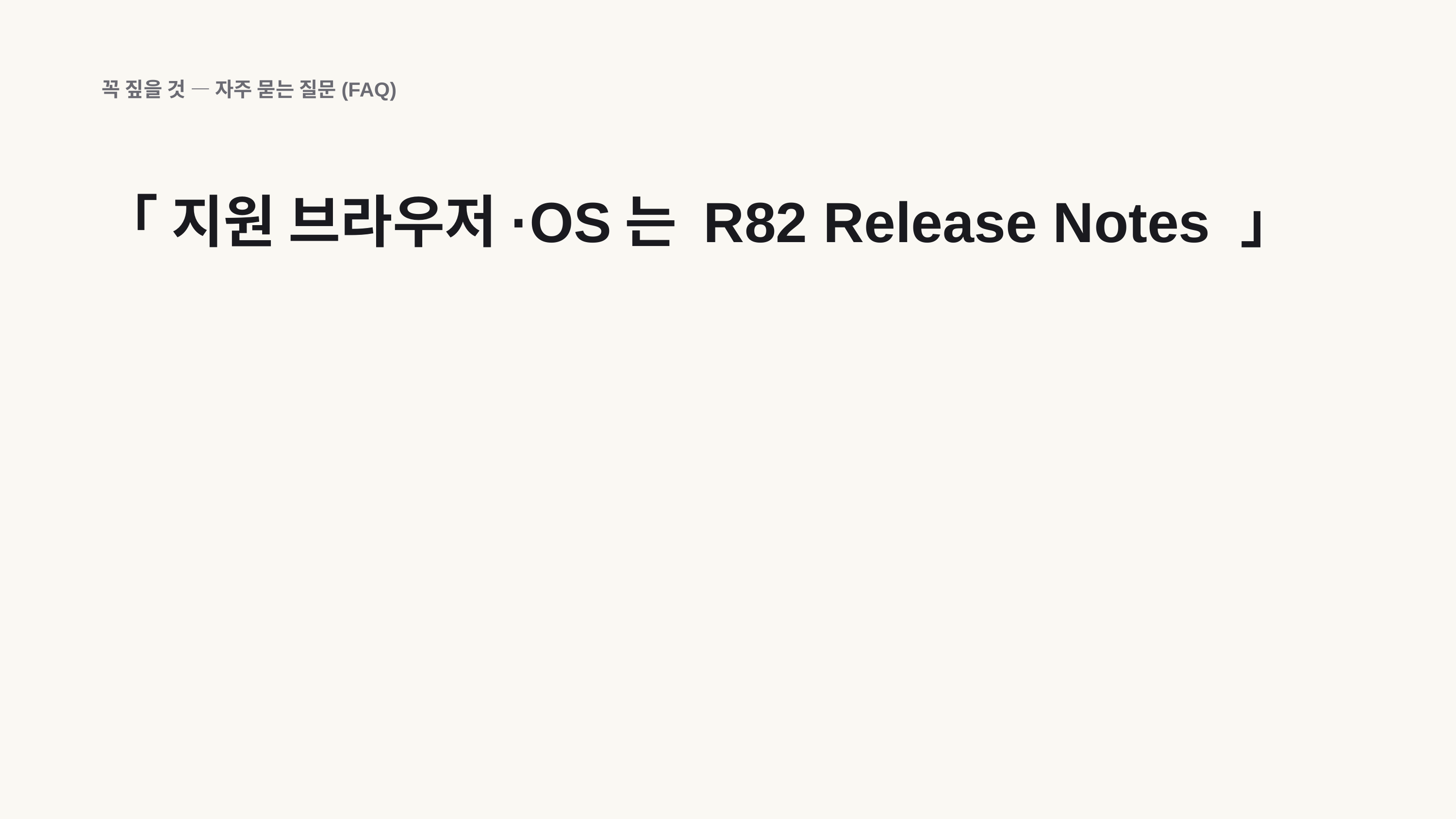

꼭 짚을 것 — 자주 묻는 질문(FAQ)
「 지원 브라우저·OS는 R82 Release Notes 」